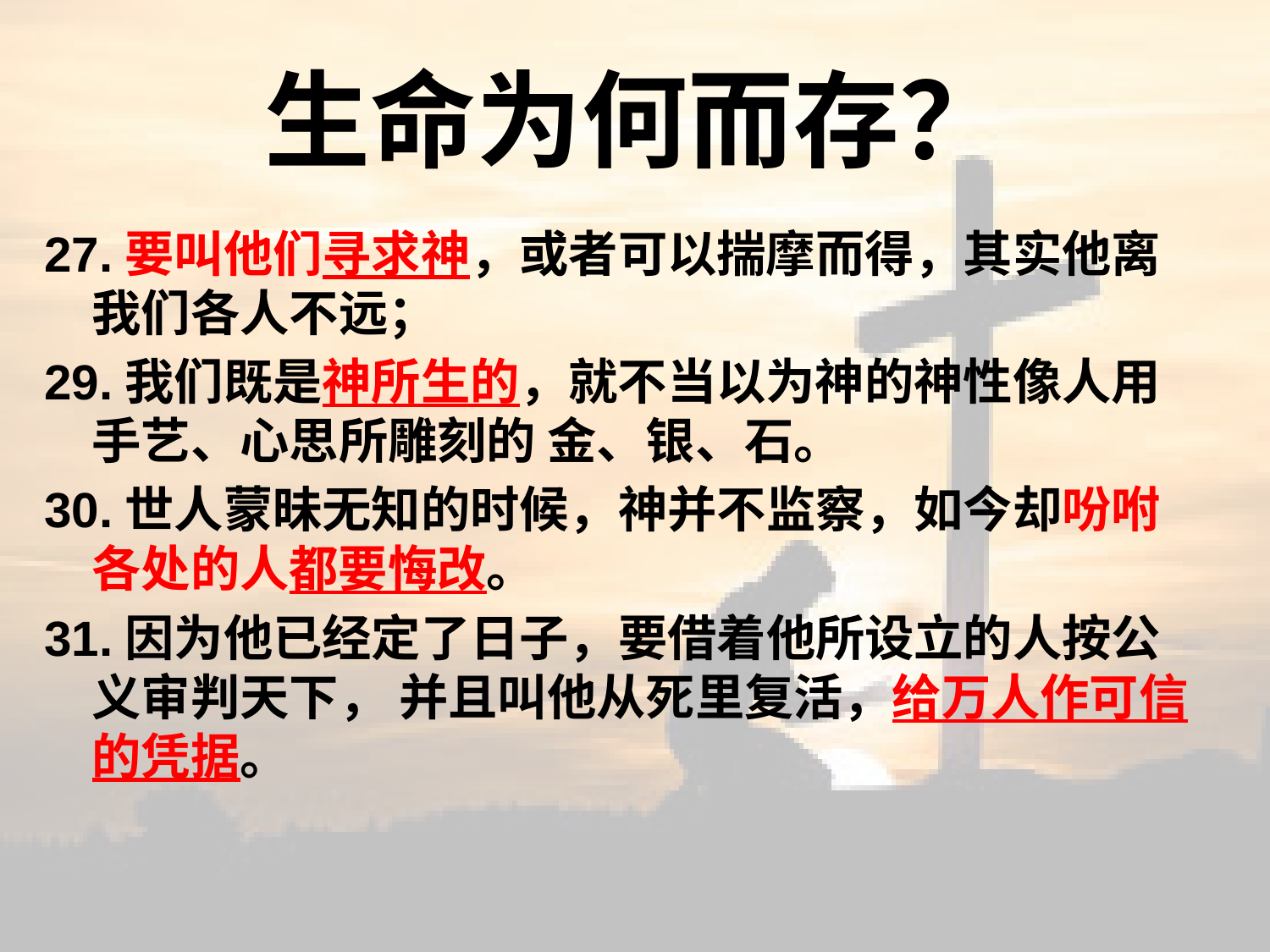

# 生命为何而存？
27.要叫他们寻求神，或者可以揣摩而得，其实他离我们各人不远；
29.我们既是神所生的，就不当以为神的神性像人用手艺、心思所雕刻的 金、银、石。
30.世人蒙昧无知的时候，神并不监察，如今却吩咐各处的人都要悔改。
31.因为他已经定了日子，要借着他所设立的人按公义审判天下， 并且叫他从死里复活，给万人作可信的凭据。